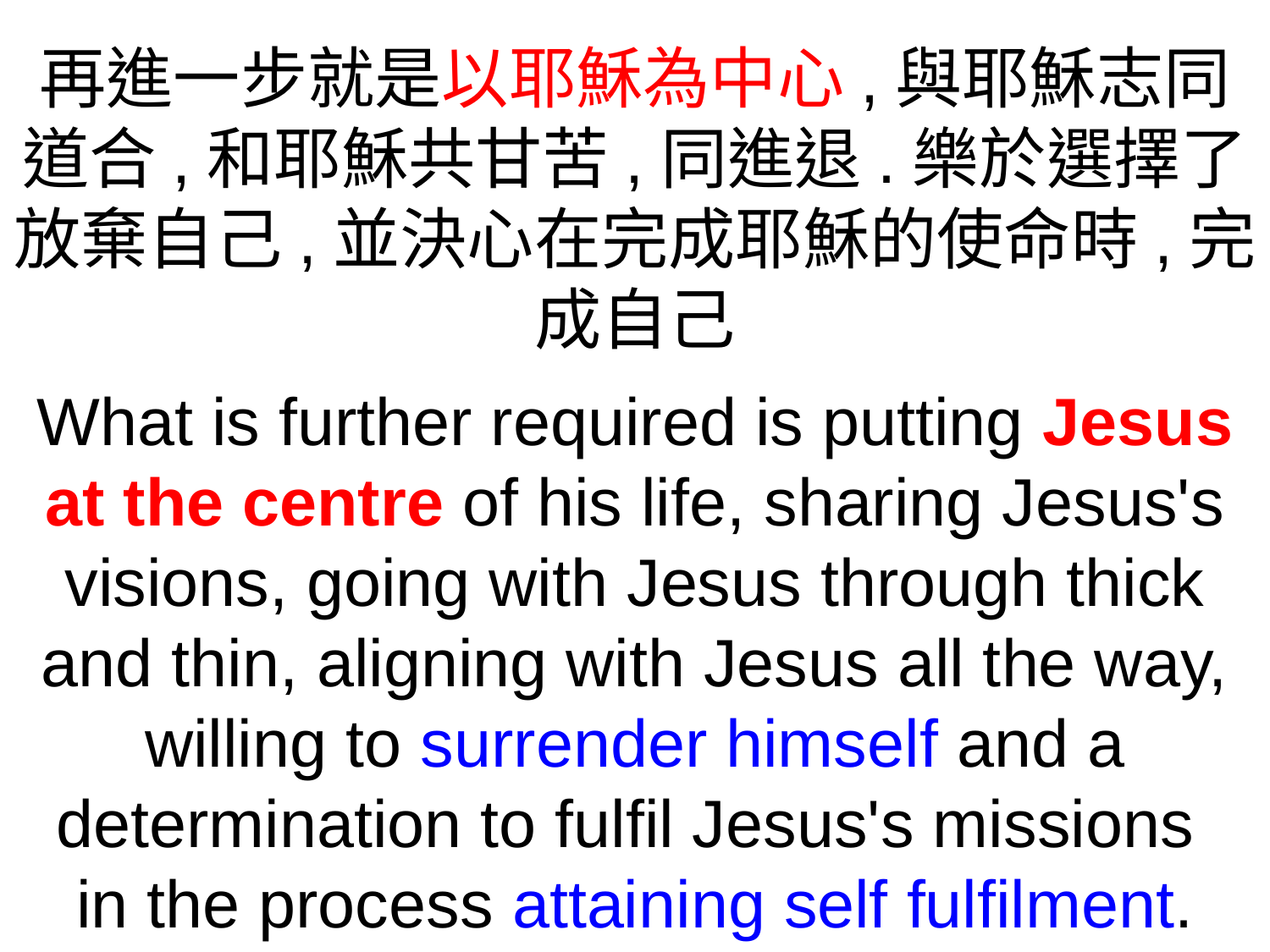

再進一步就是以耶穌為中心,與耶穌志同道合,和耶穌共甘苦,同進退.樂於選擇了放棄自己,並決心在完成耶穌的使命時,完成自己
What is further required is putting Jesus at the centre of his life, sharing Jesus's visions, going with Jesus through thick and thin, aligning with Jesus all the way, willing to surrender himself and a determination to fulfil Jesus's missions
in the process attaining self fulfilment.